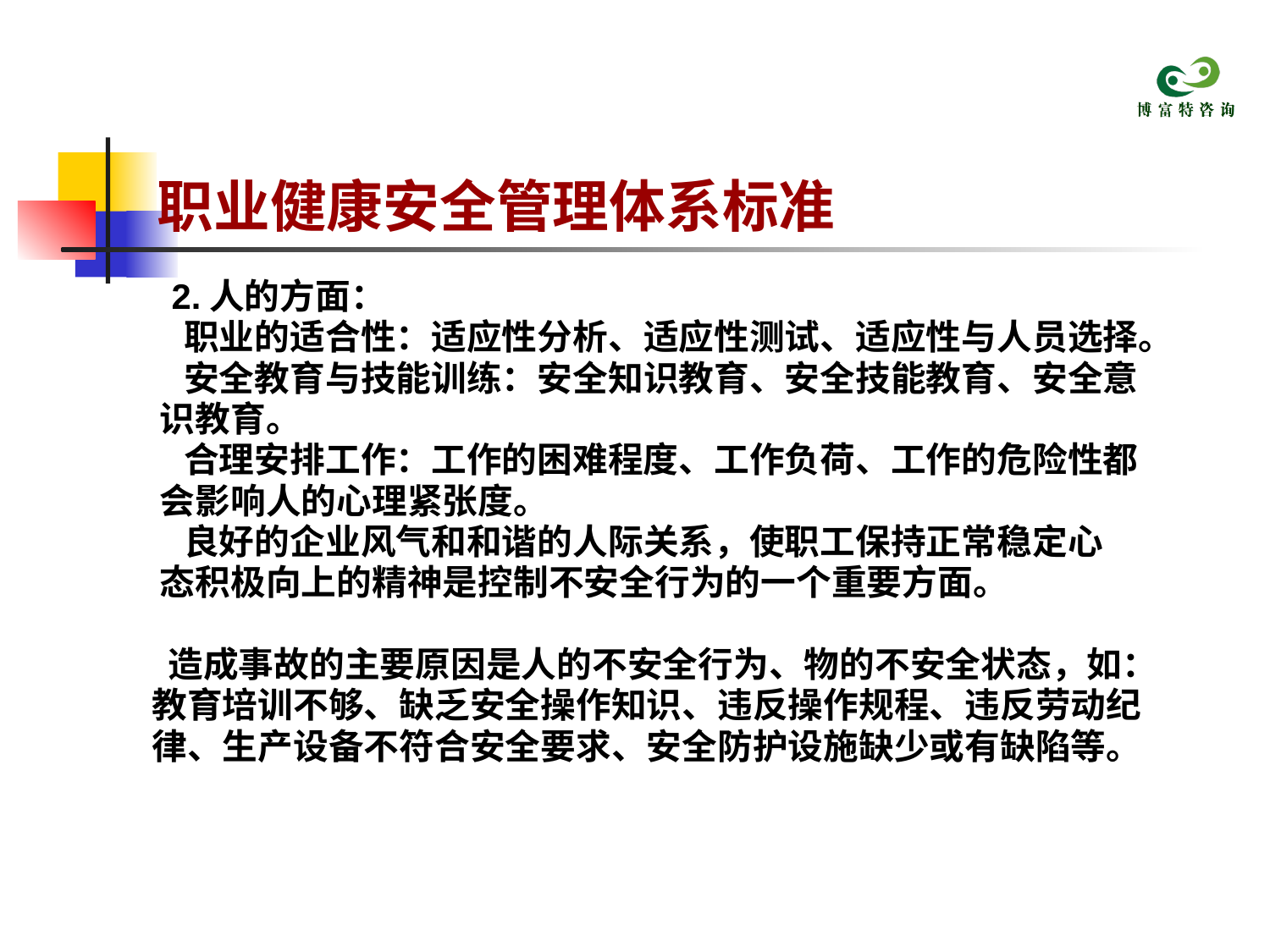

# 职业健康安全管理体系标准
    2.人的方面：
      职业的适合性：适应性分析、适应性测试、适应性与人员选择。
      安全教育与技能训练：安全知识教育、安全技能教育、安全意
   识教育。
      合理安排工作：工作的困难程度、工作负荷、工作的危险性都
   会影响人的心理紧张度。
      良好的企业风气和和谐的人际关系，使职工保持正常稳定心
   态积极向上的精神是控制不安全行为的一个重要方面。

    造成事故的主要原因是人的不安全行为、物的不安全状态，如：
  教育培训不够、缺乏安全操作知识、违反操作规程、违反劳动纪
  律、生产设备不符合安全要求、安全防护设施缺少或有缺陷等。

67